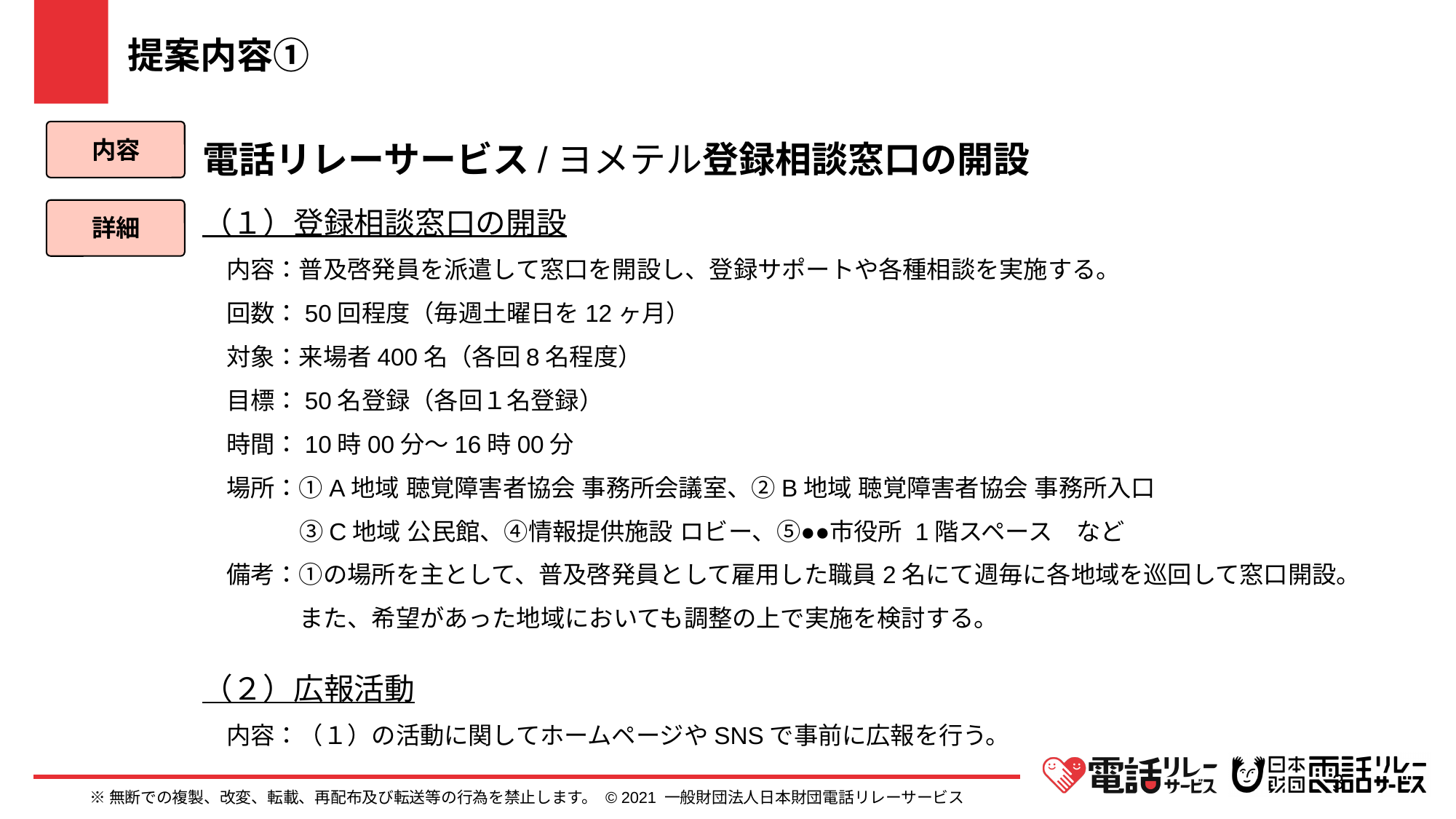

提案内容①
電話リレーサービス/ヨメテル登録相談窓口の開設

内容
（１）登録相談窓口の開設
　内容：普及啓発員を派遣して窓口を開設し、登録サポートや各種相談を実施する。
　回数：50回程度（毎週土曜日を12ヶ月）
　対象：来場者400名（各回8名程度）
　目標：50名登録（各回１名登録）
　時間：10時00分～16時00分
　場所：①A地域 聴覚障害者協会 事務所会議室、②B地域 聴覚障害者協会 事務所入口
　　　　③C地域 公民館、④情報提供施設 ロビー、⑤●●市役所 1階スペース　など
　備考：①の場所を主として、普及啓発員として雇用した職員2名にて週毎に各地域を巡回して窓口開設。
　　　　また、希望があった地域においても調整の上で実施を検討する。

詳細
（２）広報活動
　内容：（１）の活動に関してホームページやSNSで事前に広報を行う。
3